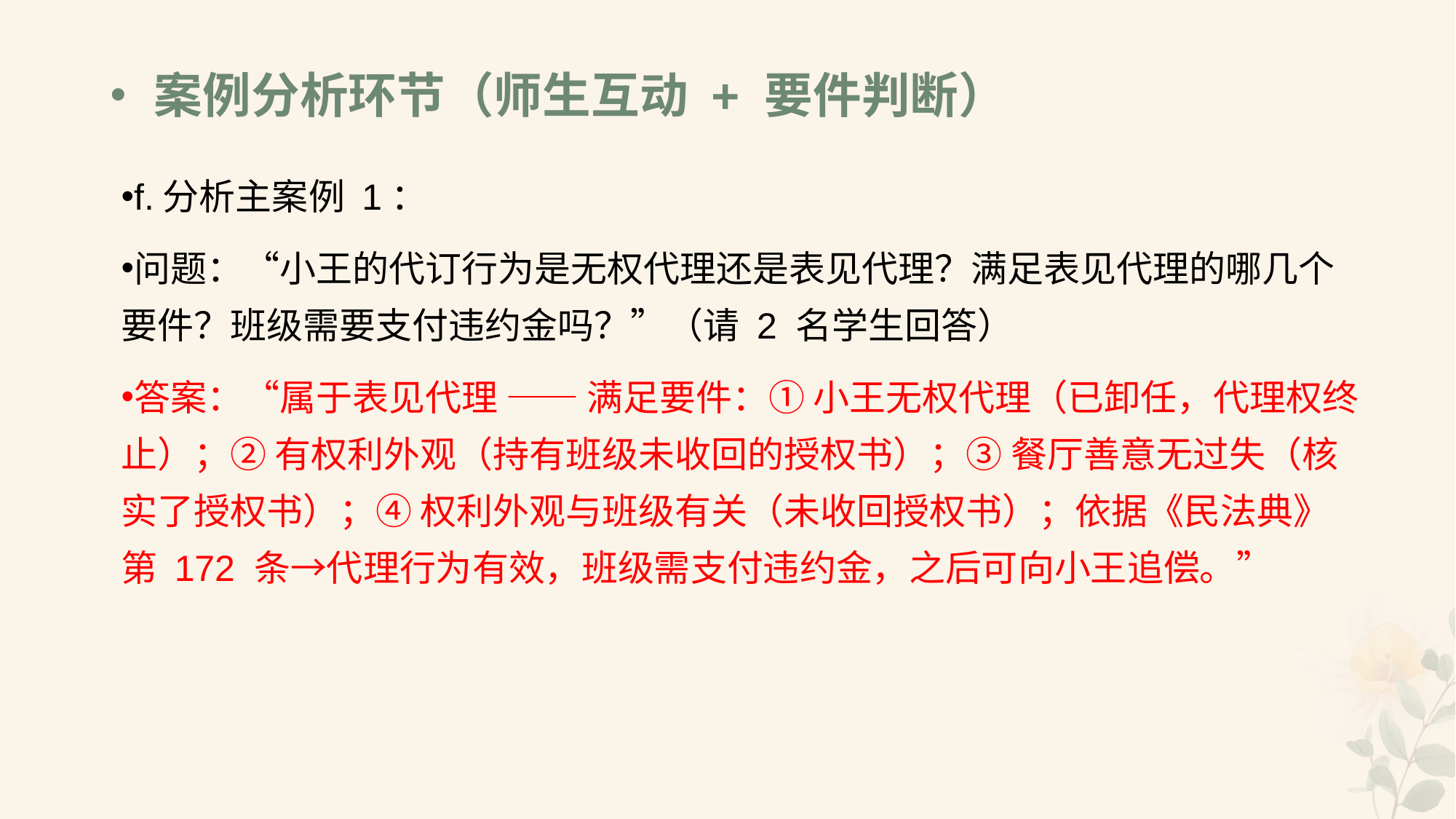

# •案例分析环节（师生互动 + 要件判断）
f.分析主案例 1：
问题：“小王的代订行为是无权代理还是表见代理？满足表见代理的哪几个要件？班级需要支付违约金吗？”（请 2 名学生回答）
答案：“属于表见代理 —— 满足要件：① 小王无权代理（已卸任，代理权终止）；② 有权利外观（持有班级未收回的授权书）；③ 餐厅善意无过失（核实了授权书）；④ 权利外观与班级有关（未收回授权书）；依据《民法典》第 172 条→代理行为有效，班级需支付违约金，之后可向小王追偿。”